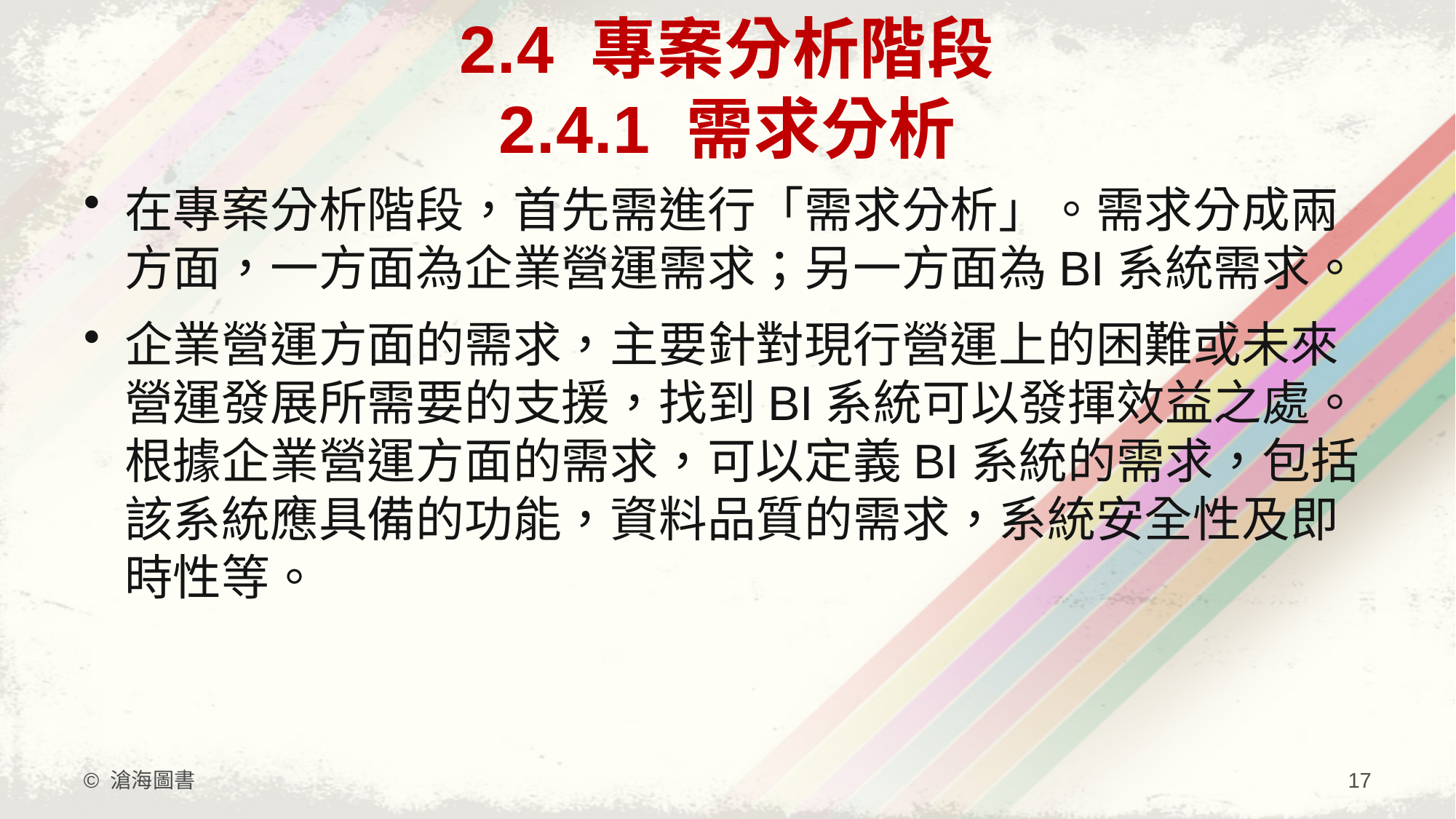

# 2.4 專案分析階段 2.4.1 需求分析
在專案分析階段，首先需進行「需求分析」。需求分成兩方面，一方面為企業營運需求；另一方面為BI系統需求。
企業營運方面的需求，主要針對現行營運上的困難或未來營運發展所需要的支援，找到BI系統可以發揮效益之處。根據企業營運方面的需求，可以定義BI系統的需求，包括該系統應具備的功能，資料品質的需求，系統安全性及即時性等。
© 滄海圖書

17